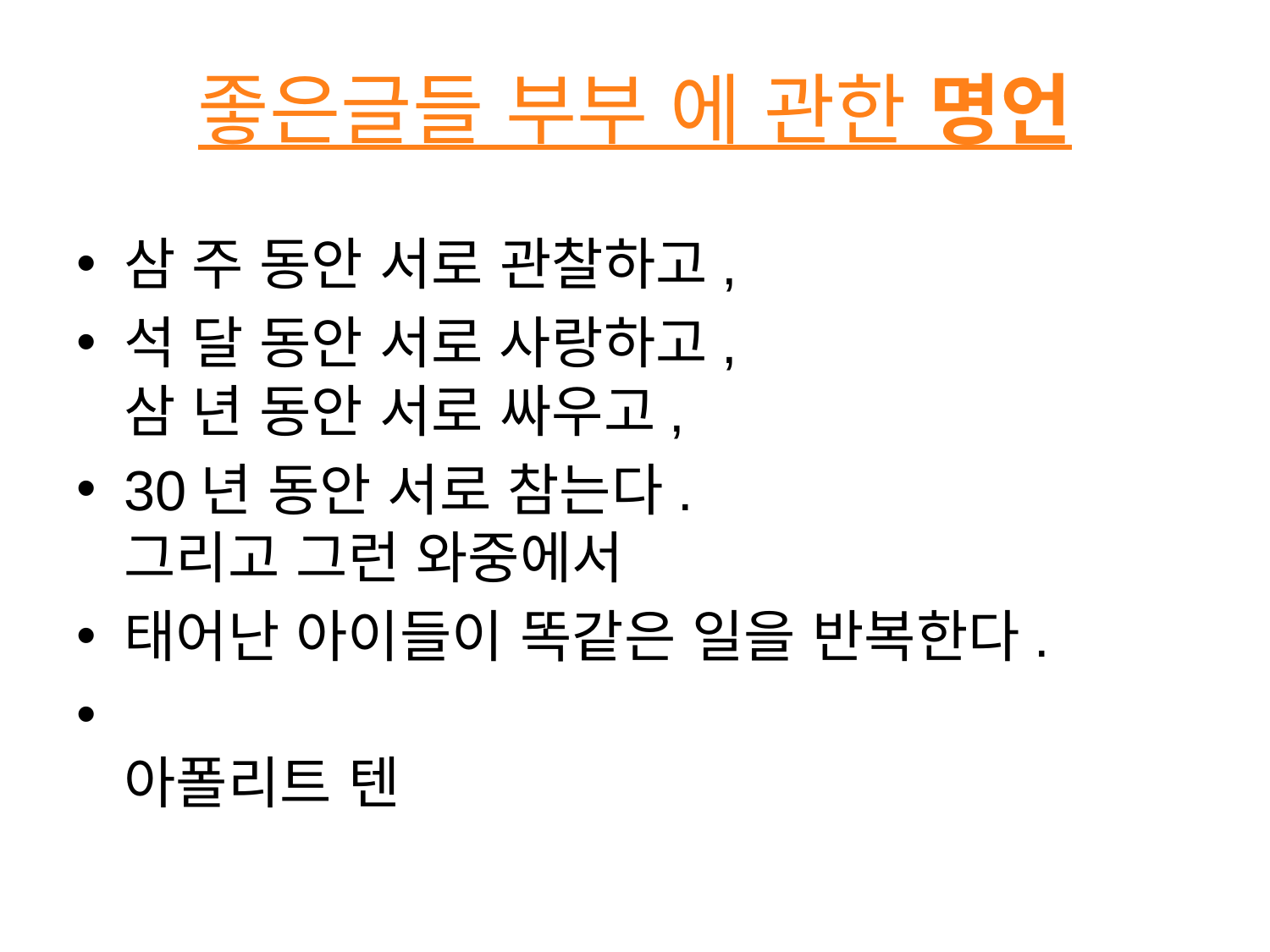

# 좋은글들 부부 에 관한 명언
삼 주 동안 서로 관찰하고,
석 달 동안 서로 사랑하고,
삼 년 동안 서로 싸우고,
30년 동안 서로 참는다.
그리고 그런 와중에서
태어난 아이들이 똑같은 일을 반복한다.
아폴리트 텐